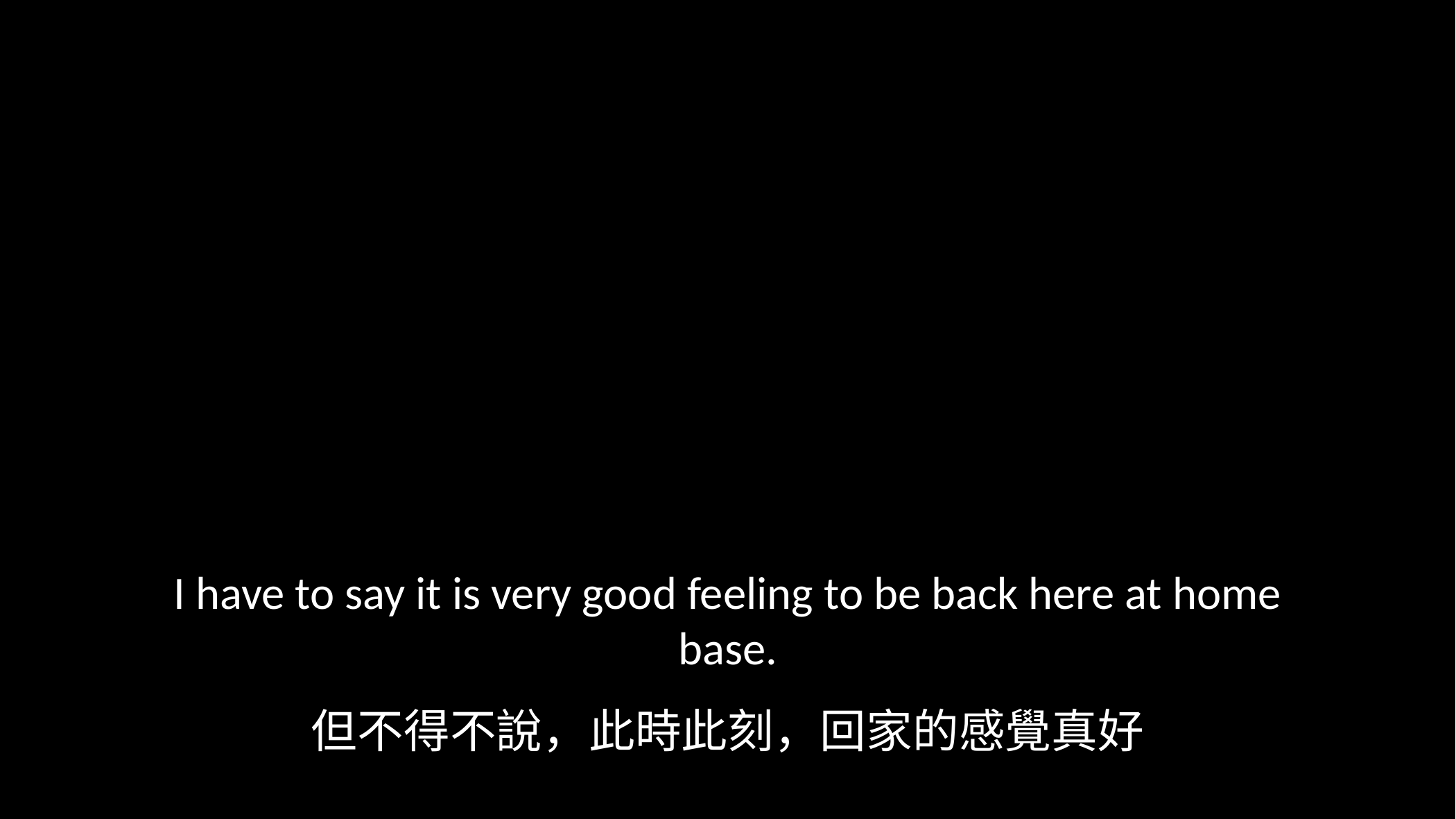

I have to say it is very good feeling to be back here at home base.

但不得不說，此時此刻，回家的感覺真好